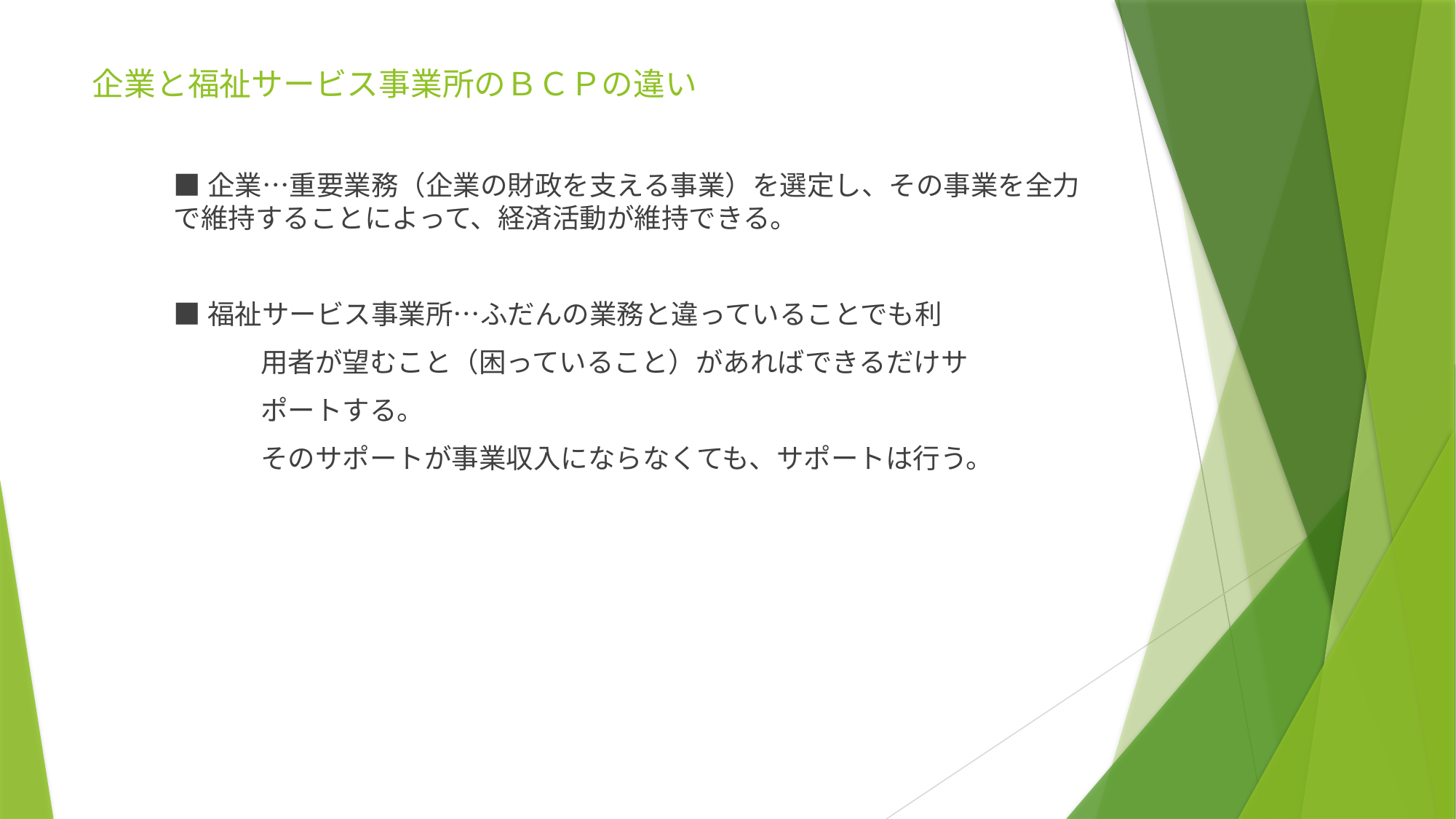

# 企業と福祉サービス事業所のＢＣＰの違い
■企業…重要業務（企業の財政を支える事業）を選定し、その事業を全力で維持することによって、経済活動が維持できる。

■福祉サービス事業所…ふだんの業務と違っていることでも利
             用者が望むこと（困っていること）があればできるだけサ
             ポートする。
             そのサポートが事業収入にならなくても、サポートは行う。